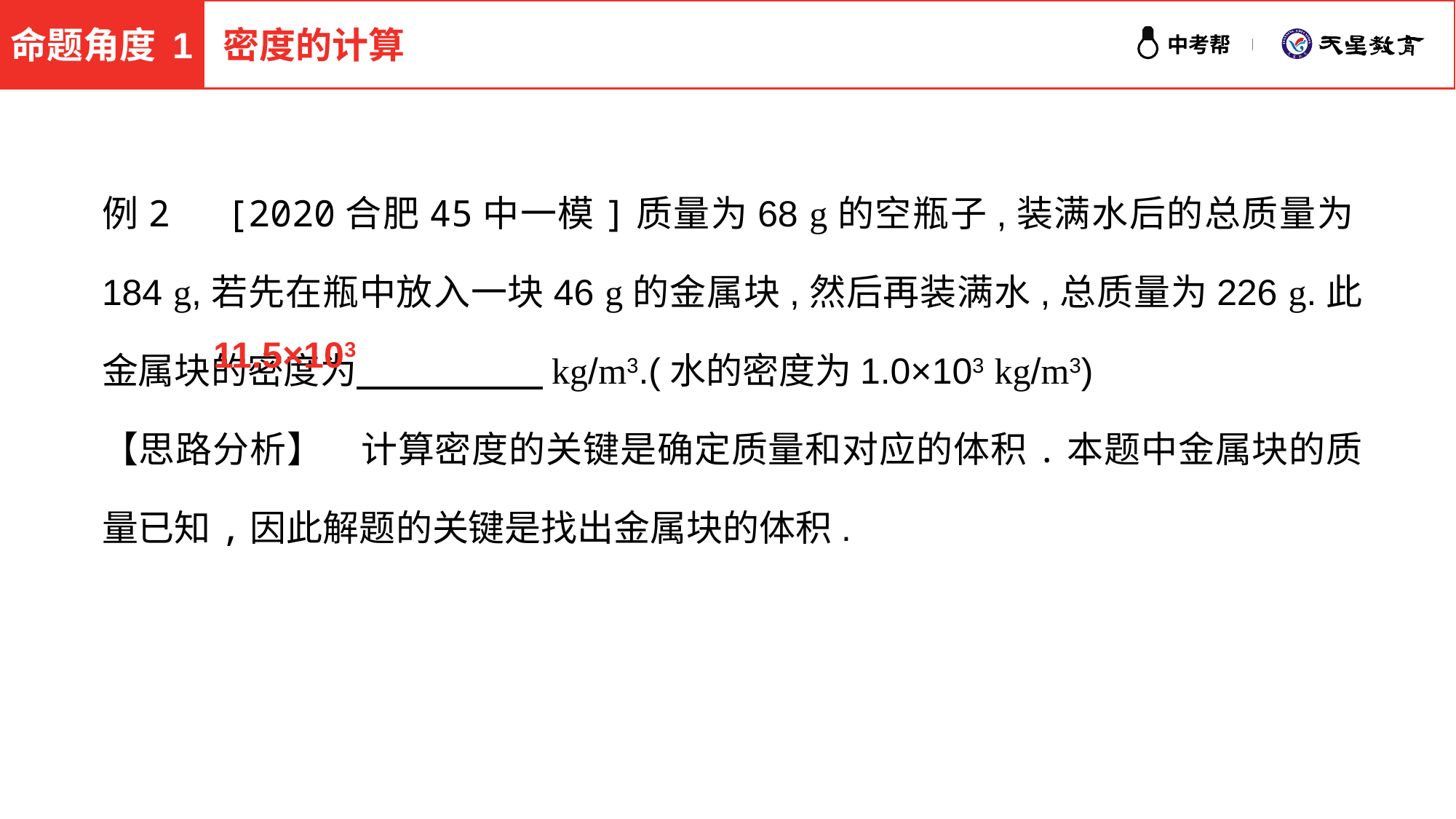

命题角度 1
密度的计算
例2　[2020合肥45中一模]质量为68 g的空瓶子,装满水后的总质量为184 g,若先在瓶中放入一块46 g的金属块,然后再装满水,总质量为226 g.此金属块的密度为　　     　　kg/m3.(水的密度为1.0×103 kg/m3)
【思路分析】　计算密度的关键是确定质量和对应的体积.本题中金属块的质量已知,因此解题的关键是找出金属块的体积.
11.5×103